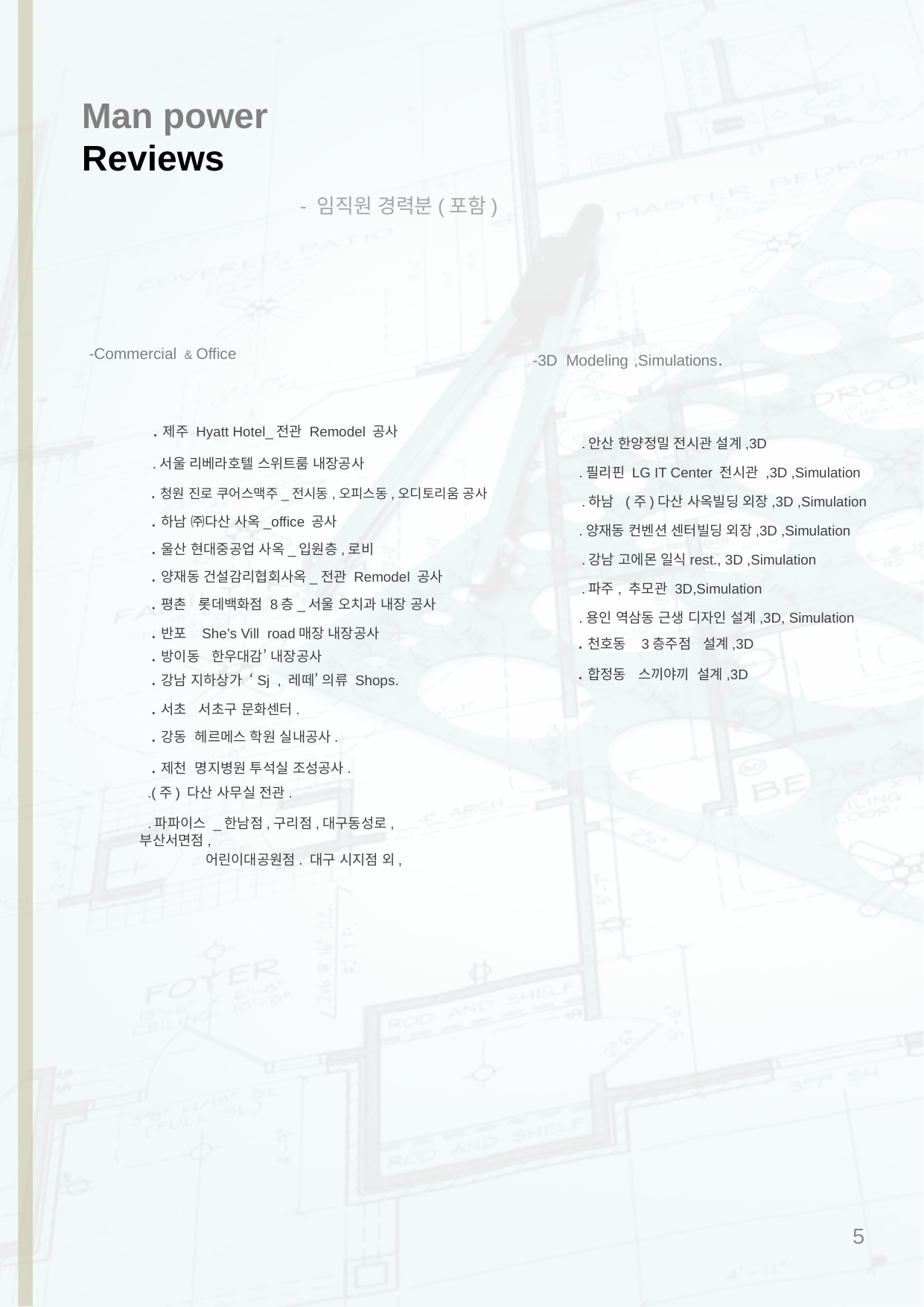

# Man power Reviews
- 임직원 경력분(포함)
-Commercial  & Office

-3D  Modeling ,Simulations.

  .제주 Hyatt Hotel_전관 Remodel 공사
  .안산 한양정밀 전시관 설계,3D
  .서울 리베라호텔 스위트룸 내장공사
  .필리핀 LG IT Center 전시관 ,3D ,Simulation
  .청원 진로 쿠어스맥주_전시동,오피스동,오디토리움 공사
  .하남  (주)다산 사옥빌딩 외장,3D ,Simulation

  .하남 ㈜다산 사옥_office 공사
  .양재동 컨벤션 센터빌딩 외장,3D ,Simulation
  .울산 현대중공업 사옥_입원층,로비
  .강남 고에몬 일식rest., 3D ,Simulation
  .양재동 건설감리협회사옥_전관 Remodel 공사
  .파주, 추모관 3D,Simulation
  .평촌   롯데백화점 8층_서울 오치과 내장 공사
  .용인 역삼동 근생 디자인 설계,3D, Simulation
  .반포   She’s Vill  road매장 내장공사
  .천호동   3층주점   설계,3D

  .방이동   한우대감’ 내장공사
  .합정동   스끼야끼  설계,3D
  .강남 지하상가  ‘Sj  , 레떼’ 의류 Shops.
  .서초   서초구 문화센터.
  .강동  헤르메스 학원 실내공사.
  .제천  명지병원 투석실 조성공사.
  .(주) 다산 사무실 전관.
  .파파이스 _한남점,구리점,대구동성로,부산서면점,
                어린이대공원점. 대구 시지점 외,
5